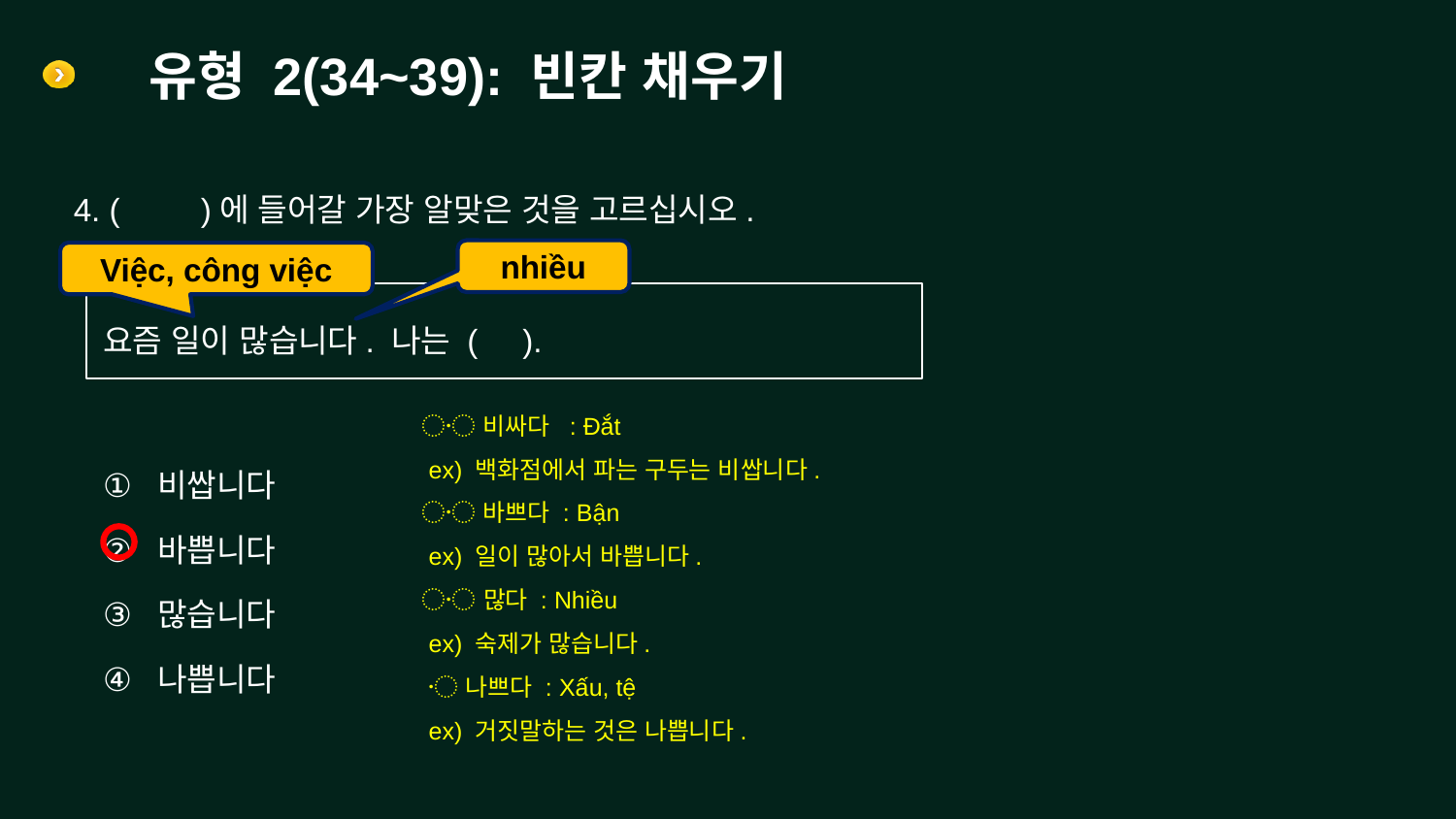

# 유형 2(34~39): 빈칸 채우기
4. (         )에 들어갈 가장 알맞은 것을 고르십시오.
nhiều
Việc, công việc
요즘 일이 많습니다. 나는 (     ).
〮 비싸다  : Đắt
 ex) 백화점에서 파는 구두는 비쌉니다.
〮 바쁘다 : Bận
 ex) 일이 많아서 바쁩니다.
〮 많다 : Nhiều
 ex) 숙제가 많습니다.
 〮 나쁘다 : Xấu, tệ
 ex) 거짓말하는 것은 나쁩니다.
비쌉니다
바쁩니다
많습니다
나쁩니다